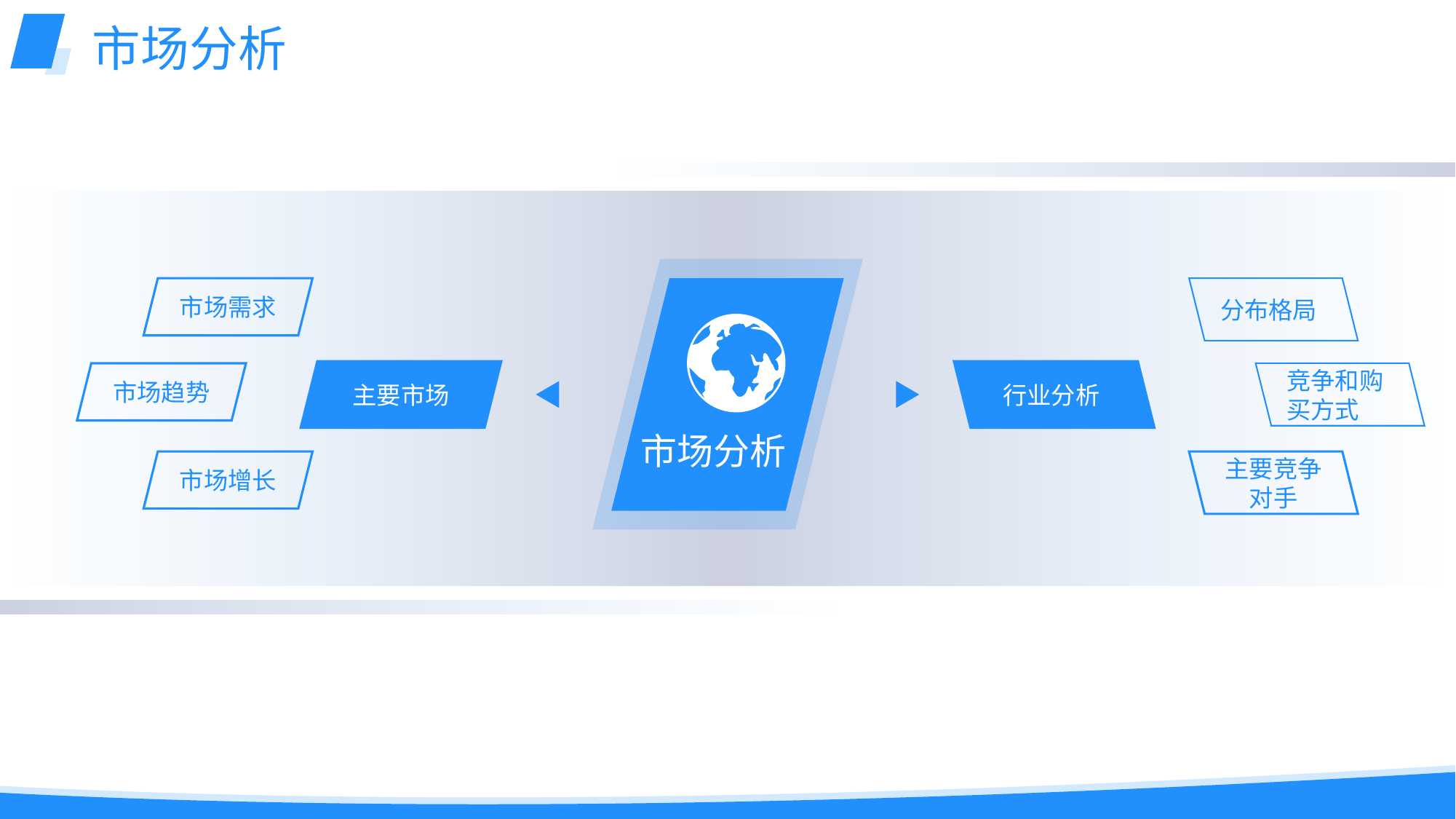

市场分析

市场需求

分布格局

主要市场
行业分析
市场趋势
竞争和购买方式

市场分析
市场增长
主要竞争对手